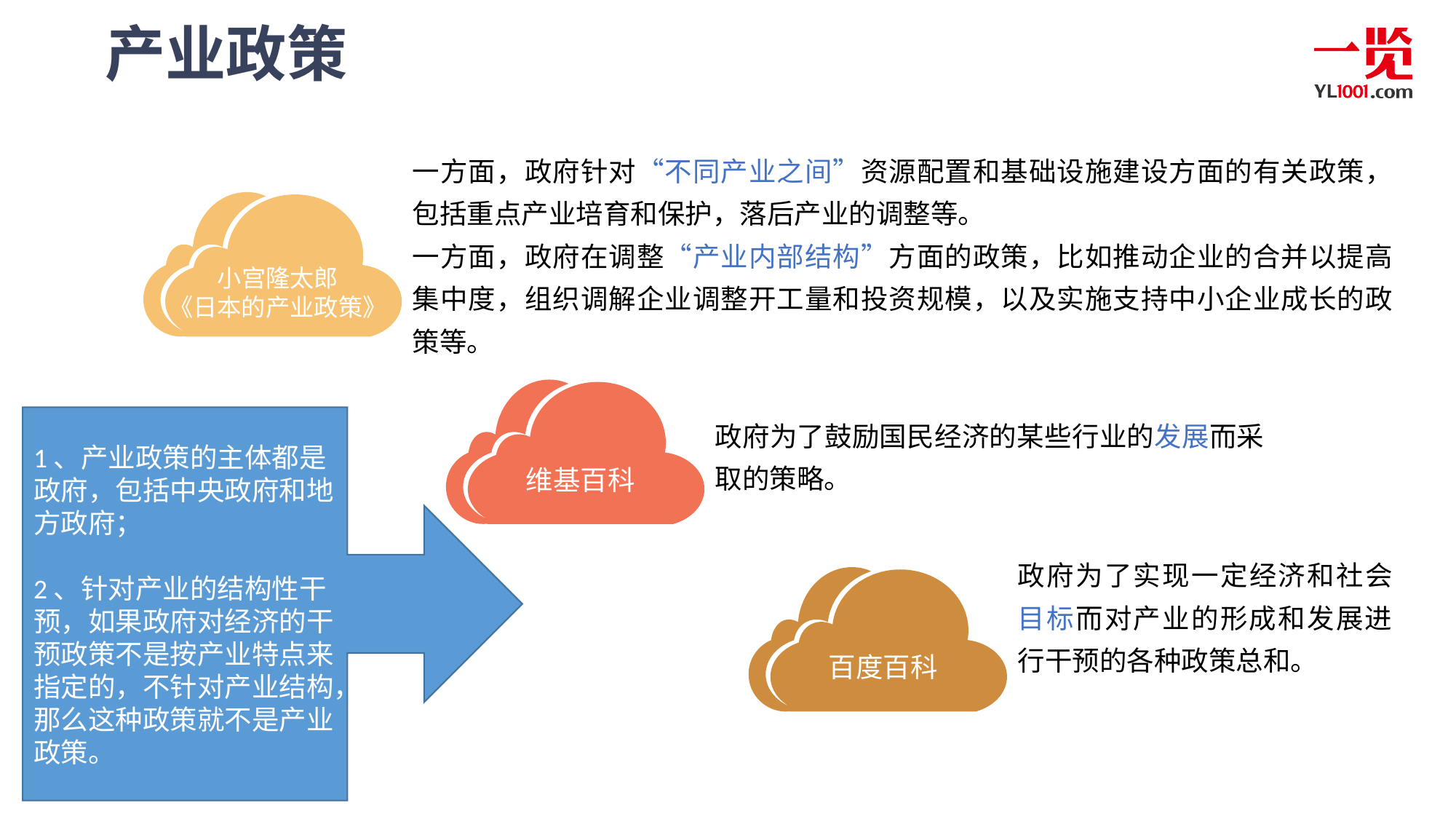

# 产业政策
一方面，政府针对“不同产业之间”资源配置和基础设施建设方面的有关政策，包括重点产业培育和保护，落后产业的调整等。
一方面，政府在调整“产业内部结构”方面的政策，比如推动企业的合并以提高集中度，组织调解企业调整开工量和投资规模，以及实施支持中小企业成长的政策等。
小宫隆太郎
《日本的产业政策》
维基百科
政府为了鼓励国民经济的某些行业的发展而采取的策略。
1、产业政策的主体都是政府，包括中央政府和地方政府；

2、针对产业的结构性干预，如果政府对经济的干预政策不是按产业特点来指定的，不针对产业结构，那么这种政策就不是产业政策。
政府为了实现一定经济和社会目标而对产业的形成和发展进行干预的各种政策总和。

百度百科